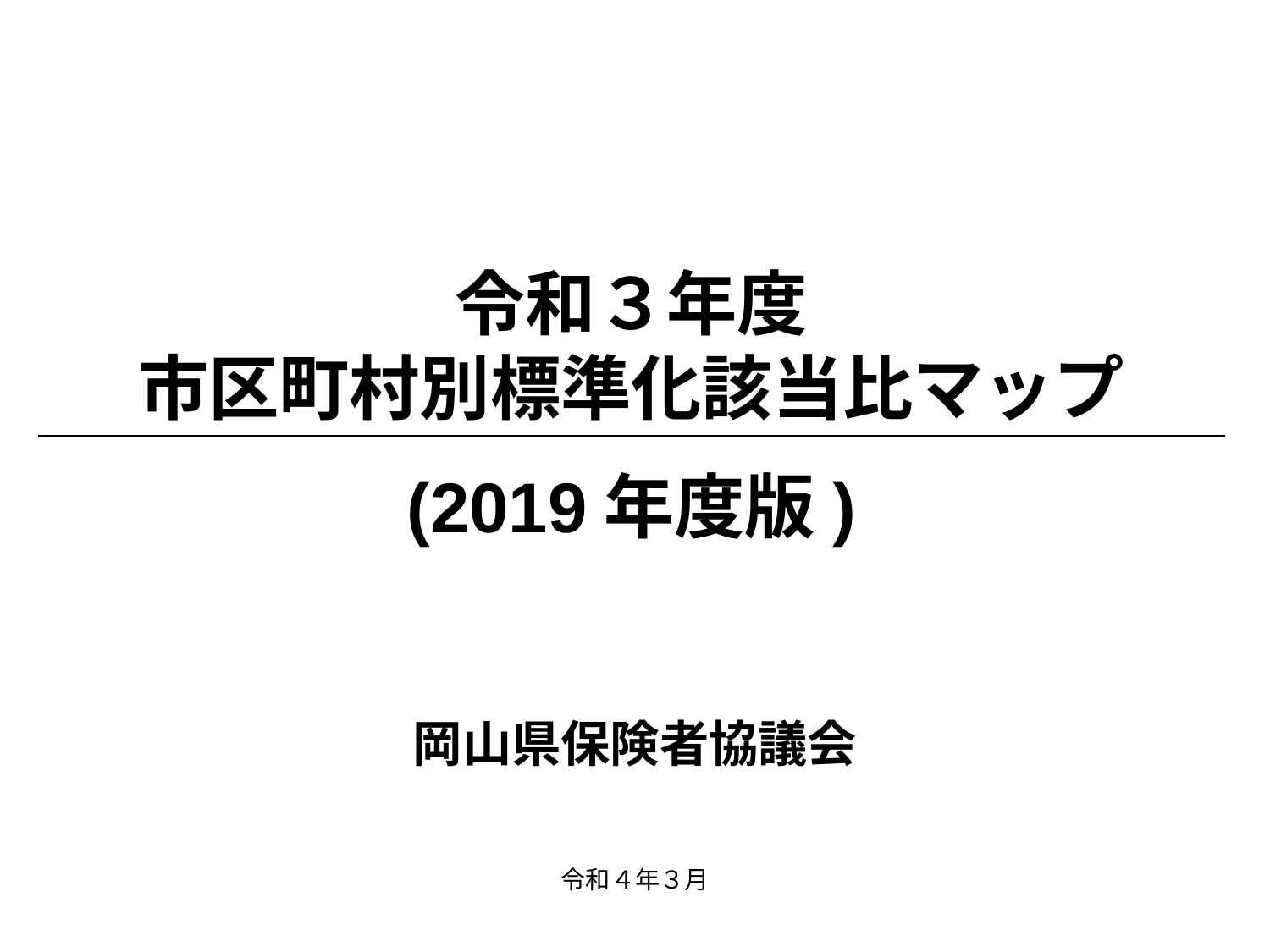

# 令和３年度 市区町村別標準化該当比マップ (2019年度版)
岡山県保険者協議会

令和４年３月